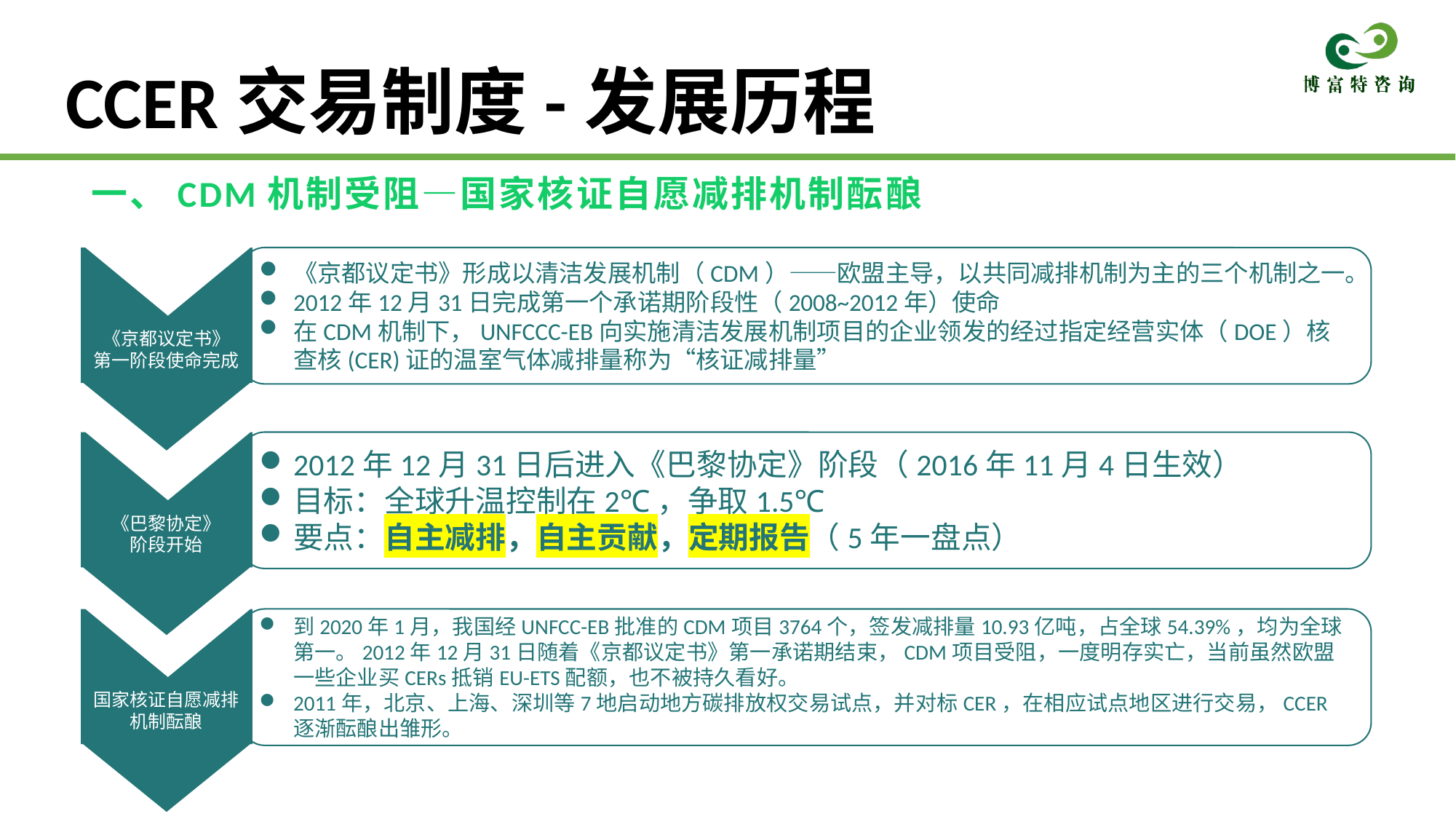

# CCER交易制度-发展历程
一、CDM机制受阻—国家核证自愿减排机制酝酿
《京都议定书》形成以清洁发展机制（CDM）——欧盟主导，以共同减排机制为主的三个机制之一。
2012年12月31日完成第一个承诺期阶段性（2008~2012年）使命
在CDM机制下，UNFCCC-EB向实施清洁发展机制项目的企业领发的经过指定经营实体（DOE）核查核(CER)证的温室气体减排量称为“核证减排量”
《京都议定书》
第一阶段使命完成
2012年12月31日后进入《巴黎协定》阶段（2016年11月4日生效）
目标：全球升温控制在2℃，争取1.5℃
要点：自主减排，自主贡献，定期报告（5年一盘点）
《巴黎协定》
阶段开始
到2020年1月，我国经UNFCC-EB批准的CDM项目3764个，签发减排量10.93亿吨，占全球54.39%，均为全球第一。2012年12月31日随着《京都议定书》第一承诺期结束，CDM项目受阻，一度明存实亡，当前虽然欧盟一些企业买CERs抵销EU-ETS配额，也不被持久看好。
2011年，北京、上海、深圳等7地启动地方碳排放权交易试点，并对标CER，在相应试点地区进行交易，CCER逐渐酝酿出雏形。
国家核证自愿减排机制酝酿